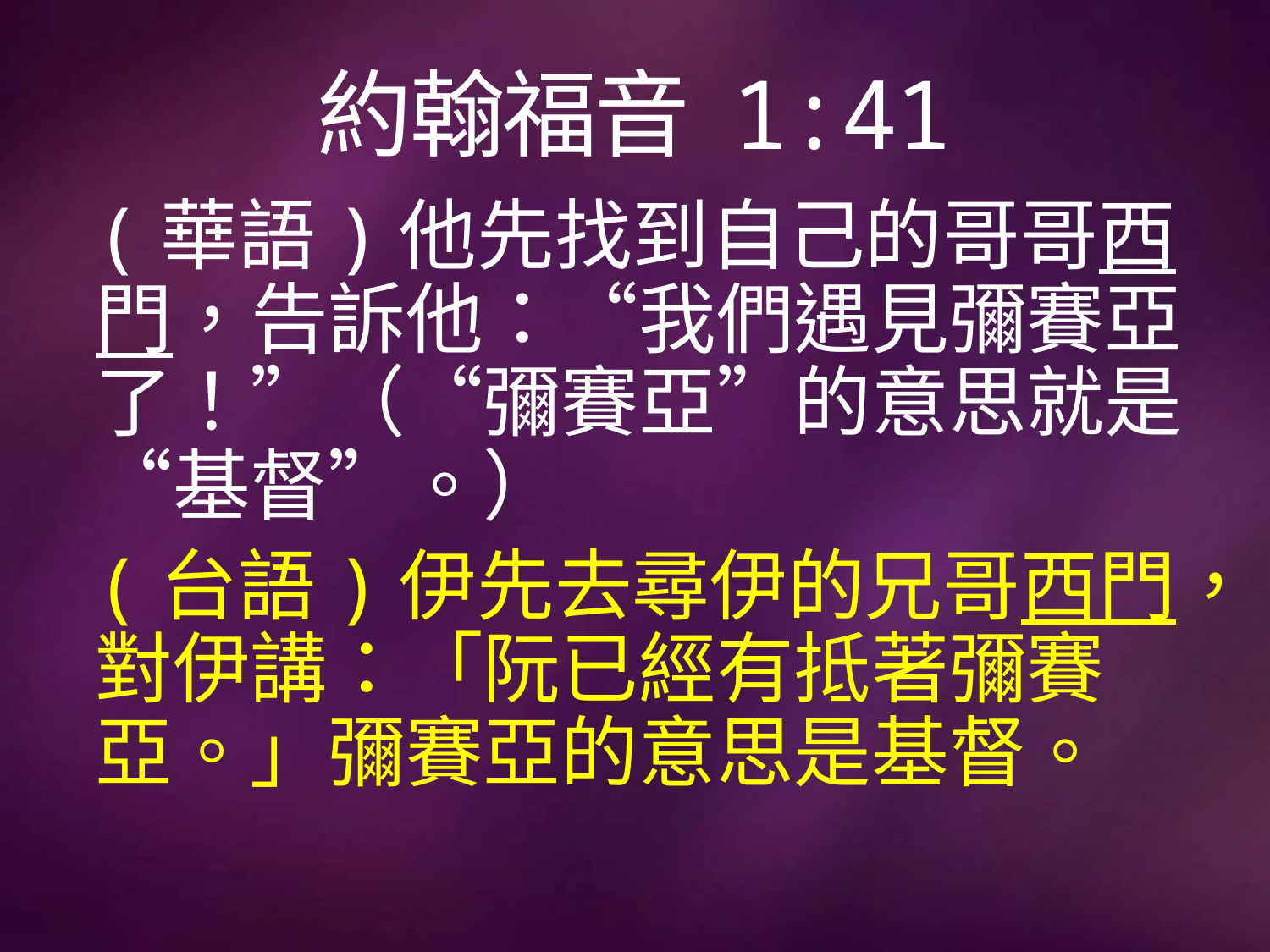

# 約翰福音 1:41
(華語)他先找到自己的哥哥西門，告訴他：“我們遇見彌賽亞了！”（“彌賽亞”的意思就是“基督”。）
(台語)伊先去尋伊的兄哥西門，對伊講：「阮已經有抵著彌賽亞。」彌賽亞的意思是基督。